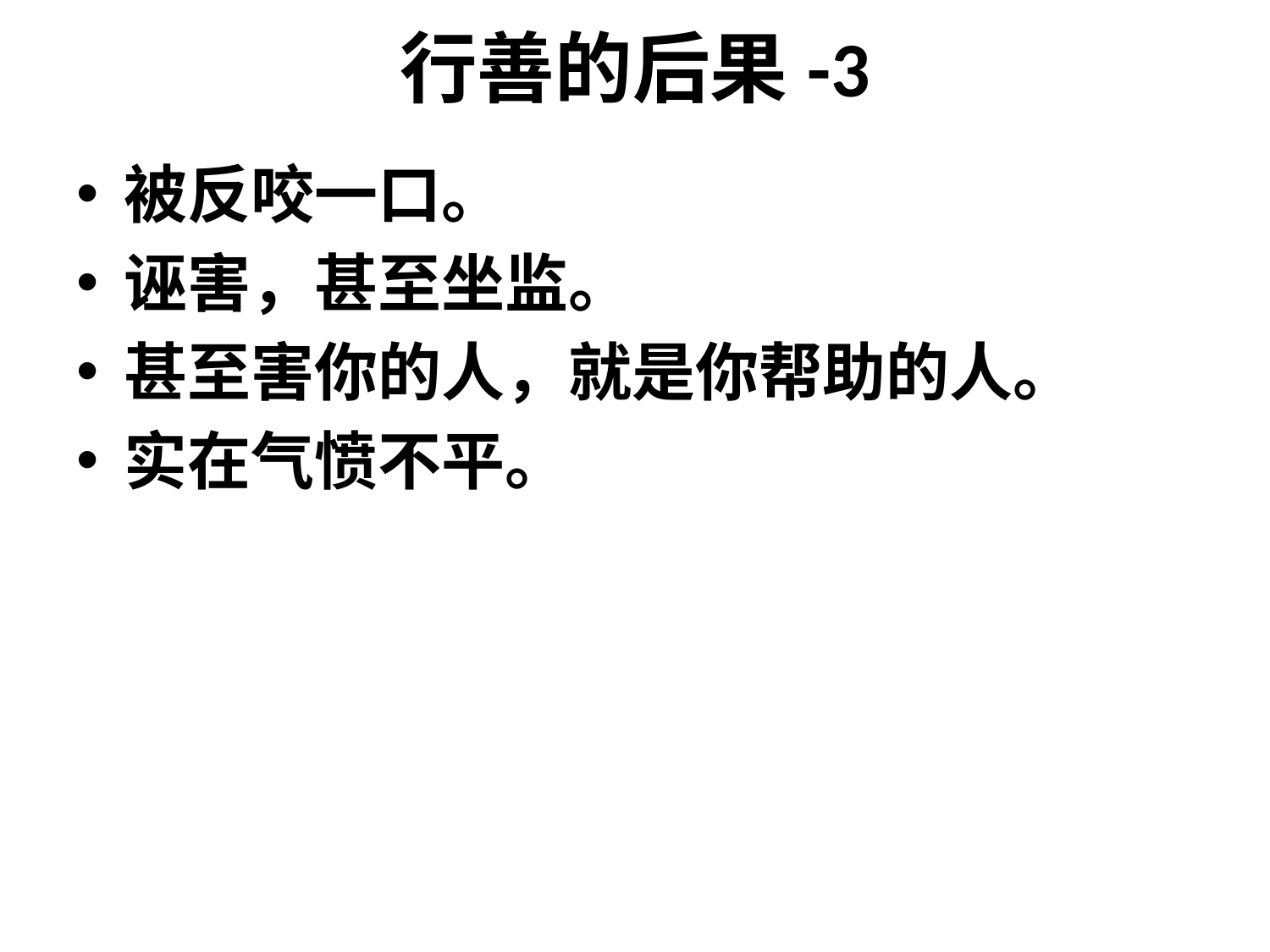

# 行善的后果-3
被反咬一口。
诬害，甚至坐监。
甚至害你的人，就是你帮助的人。
实在气愤不平。